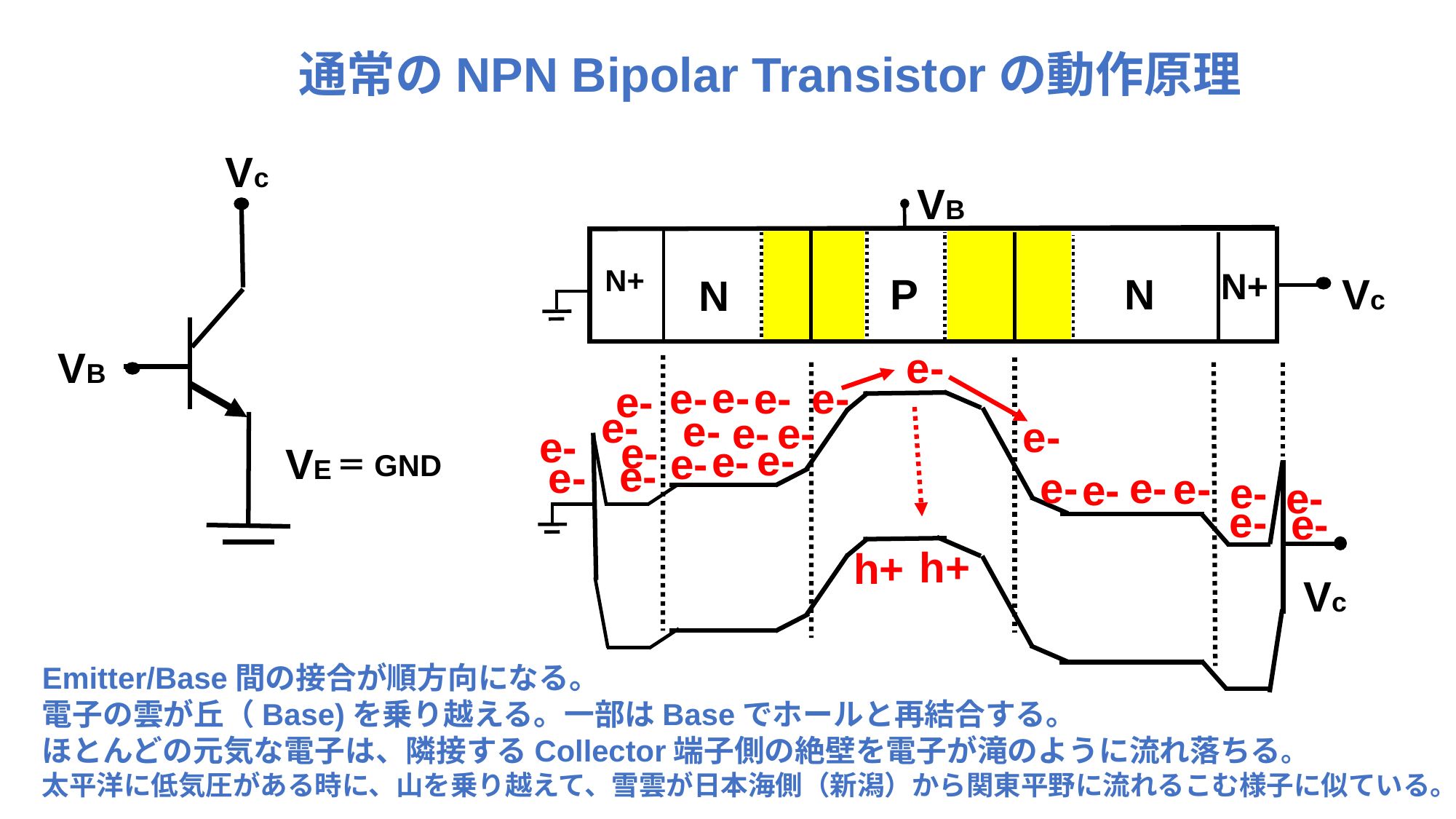

通常のNPN Bipolar Transistorの動作原理
Vc
VB

N+
N+
P
N
Vc
N

VB
e-

e-
e-
e-
e-
e-
e-
e-
e-
e-
e-
e-
e-
e-
e-
e-
VE
＝GND
e-
e-
e-
e-
e-
e-
e-
e-
e-
e-
h+
h+

Vc
Emitter/Base間の接合が順方向になる。
電子の雲が丘（Base)を乗り越える。一部はBaseでホールと再結合する。
ほとんどの元気な電子は、隣接するCollector端子側の絶壁を電子が滝のように流れ落ちる。
太平洋に低気圧がある時に、山を乗り越えて、雪雲が日本海側（新潟）から関東平野に流れるこむ様子に似ている。